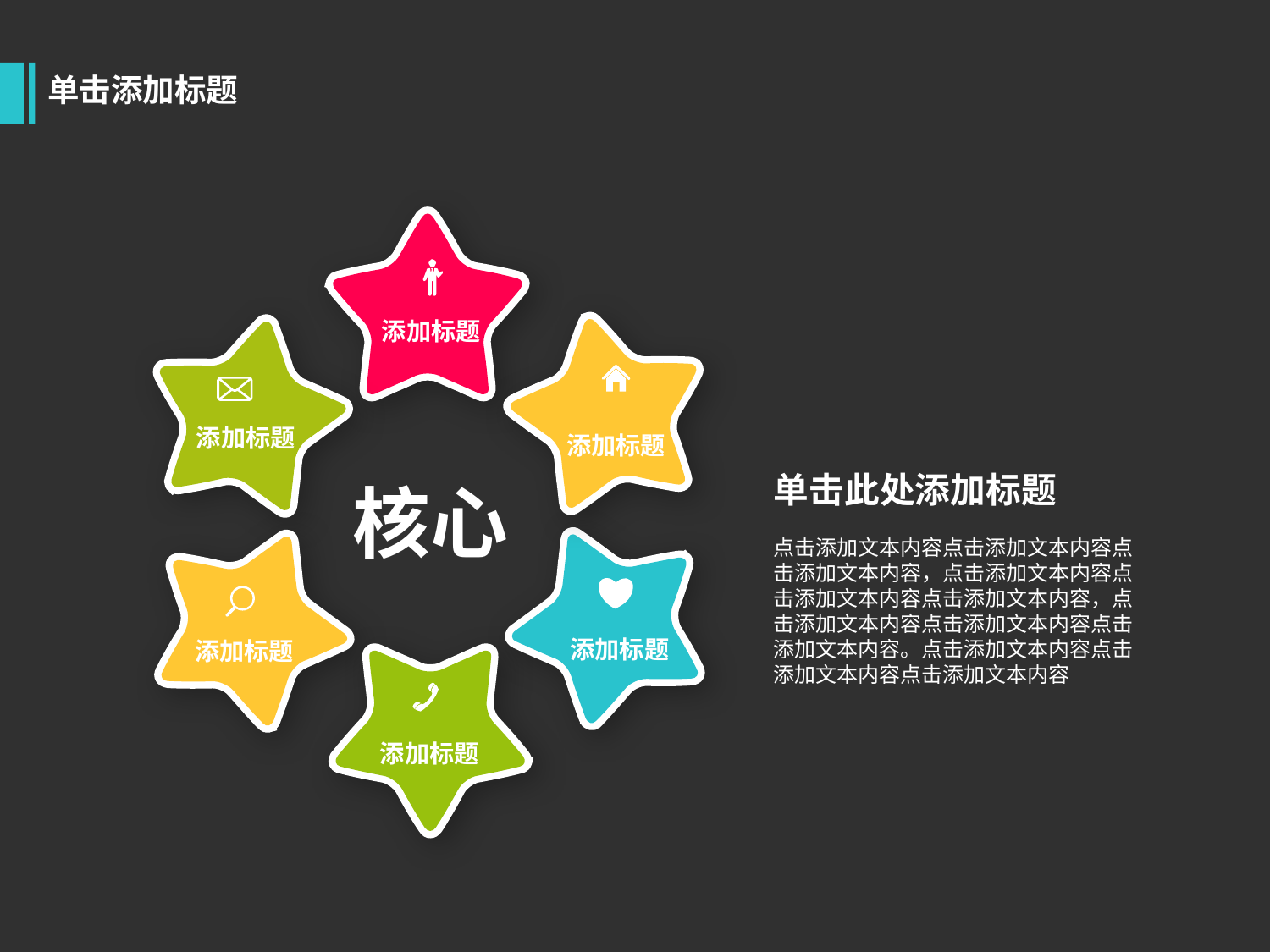

单击添加标题

添加标题

添加标题
添加标题
单击此处添加标题
核心

点击添加文本内容点击添加文本内容点击添加文本内容，点击添加文本内容点击添加文本内容点击添加文本内容，点击添加文本内容点击添加文本内容点击添加文本内容。点击添加文本内容点击添加文本内容点击添加文本内容

添加标题
添加标题

添加标题